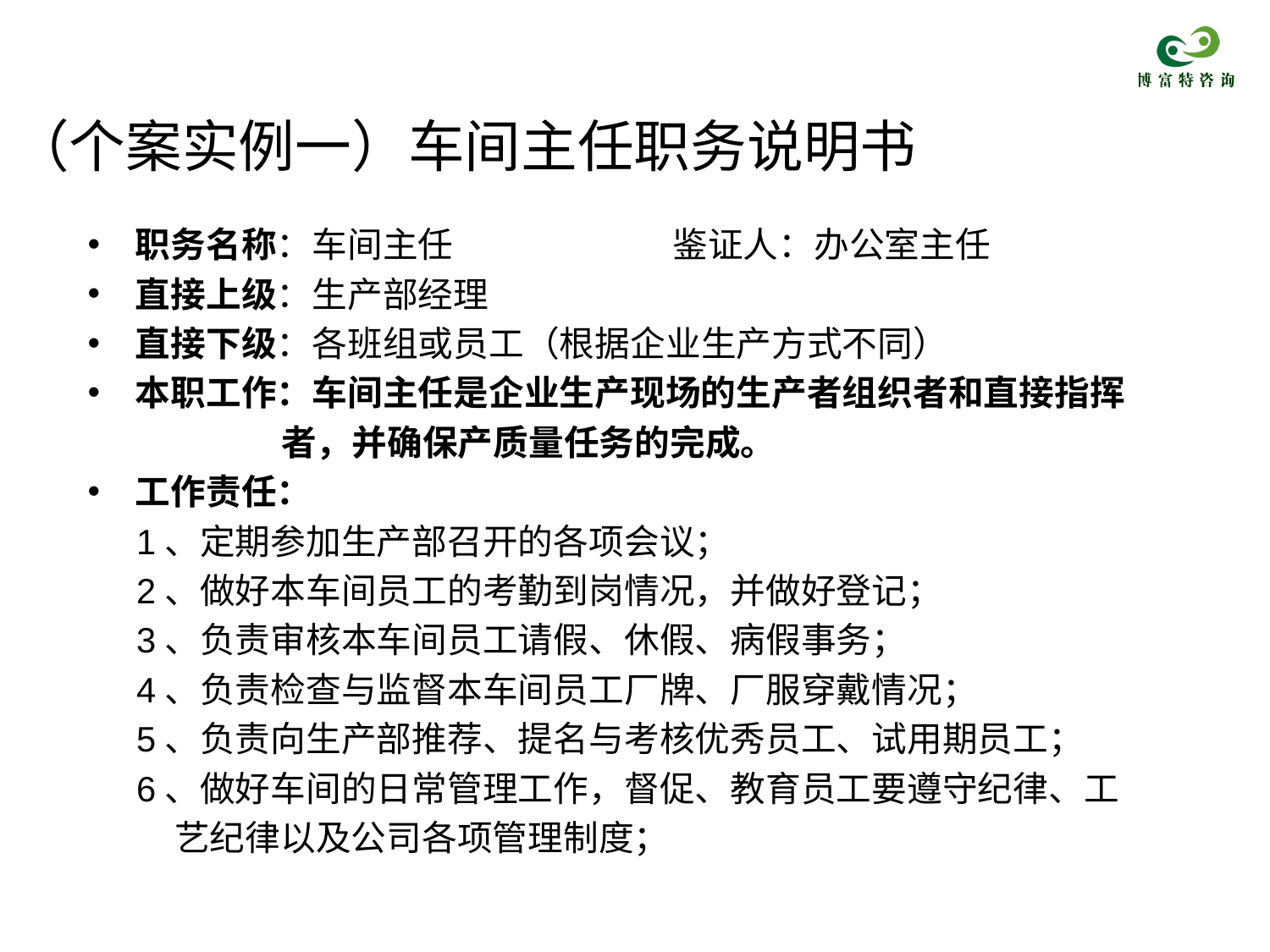

# （个案实例一）车间主任职务说明书
职务名称：车间主任                            鉴证人：办公室主任
直接上级：生产部经理
直接下级：各班组或员工（根据企业生产方式不同）
本职工作：车间主任是企业生产现场的生产者组织者和直接指挥
                       者，并确保产质量任务的完成。
工作责任：
     1、定期参加生产部召开的各项会议；
     2、做好本车间员工的考勤到岗情况，并做好登记；
     3、负责审核本车间员工请假、休假、病假事务；
     4、负责检查与监督本车间员工厂牌、厂服穿戴情况；
     5、负责向生产部推荐、提名与考核优秀员工、试用期员工；
     6、做好车间的日常管理工作，督促、教育员工要遵守纪律、工
          艺纪律以及公司各项管理制度；